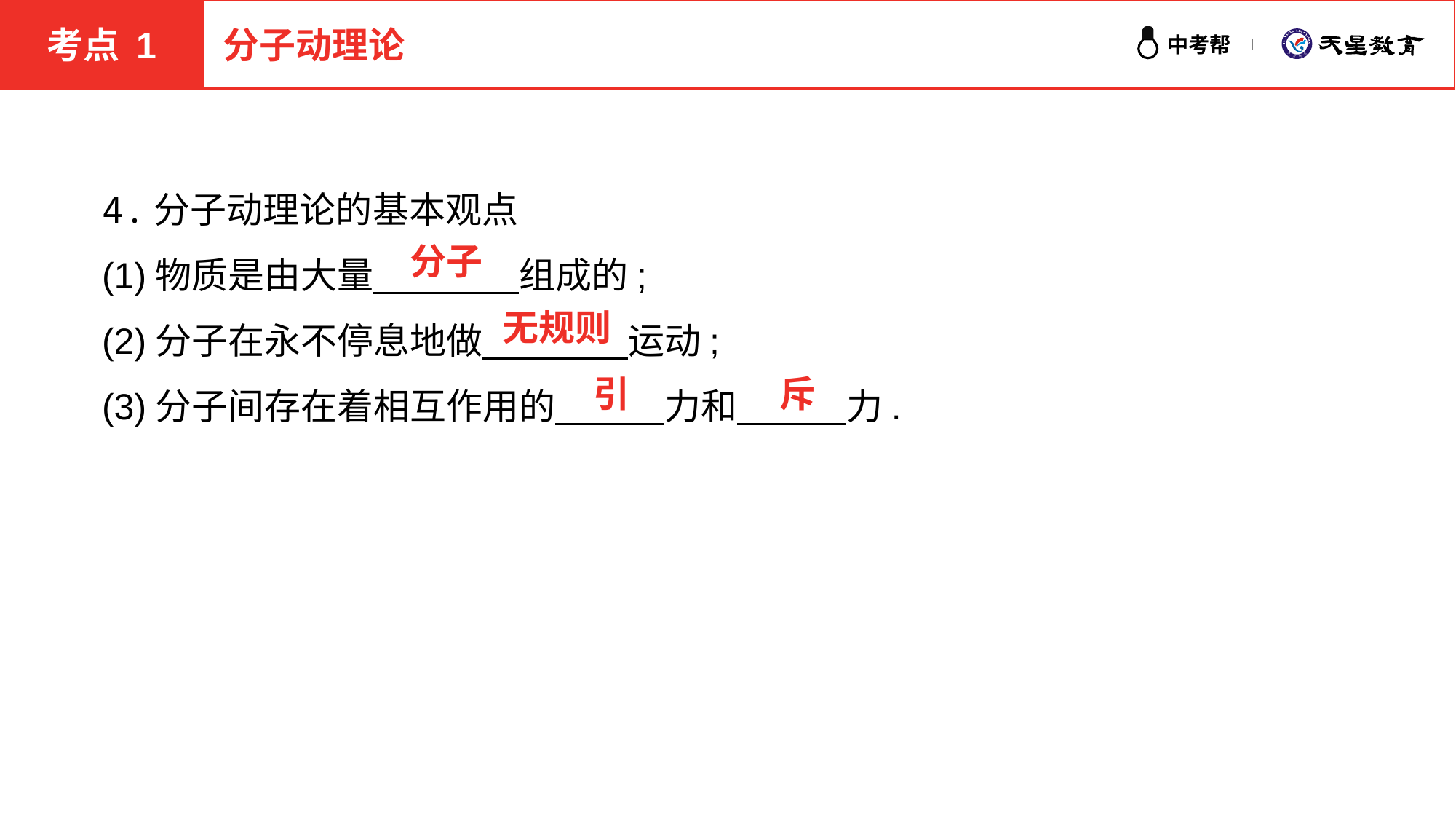

考点 1
分子动理论
4.分子动理论的基本观点
(1)物质是由大量　　　　组成的;
(2)分子在永不停息地做　　　　运动;
(3)分子间存在着相互作用的　　　力和　　　力.
分子
无规则
引
斥